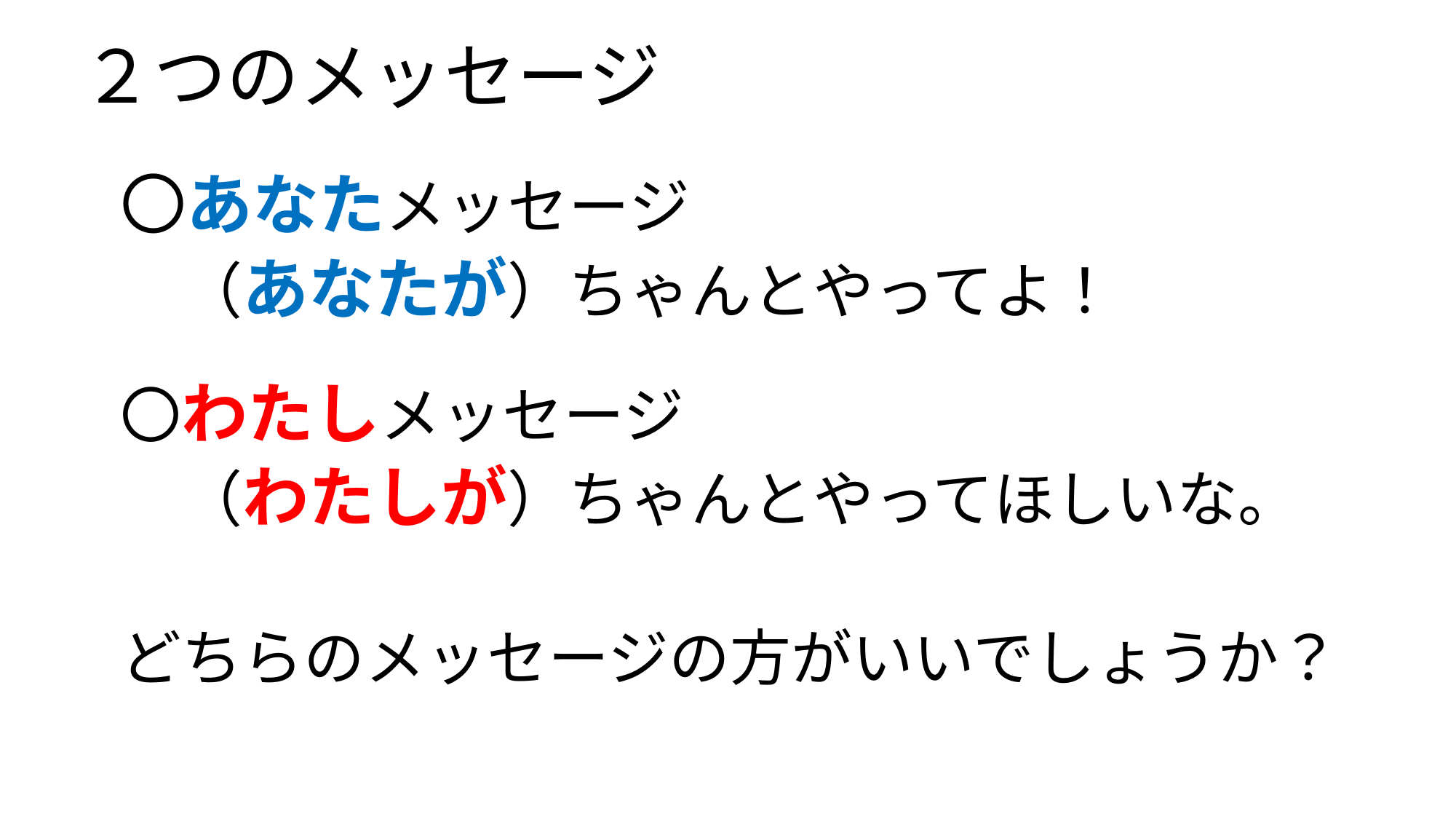

# ２つのメッセージ
〇あなたメッセージ
　（あなたが）ちゃんとやってよ！

〇わたしメッセージ
　（わたしが）ちゃんとやってほしいな。

どちらのメッセージの方がいいでしょうか？